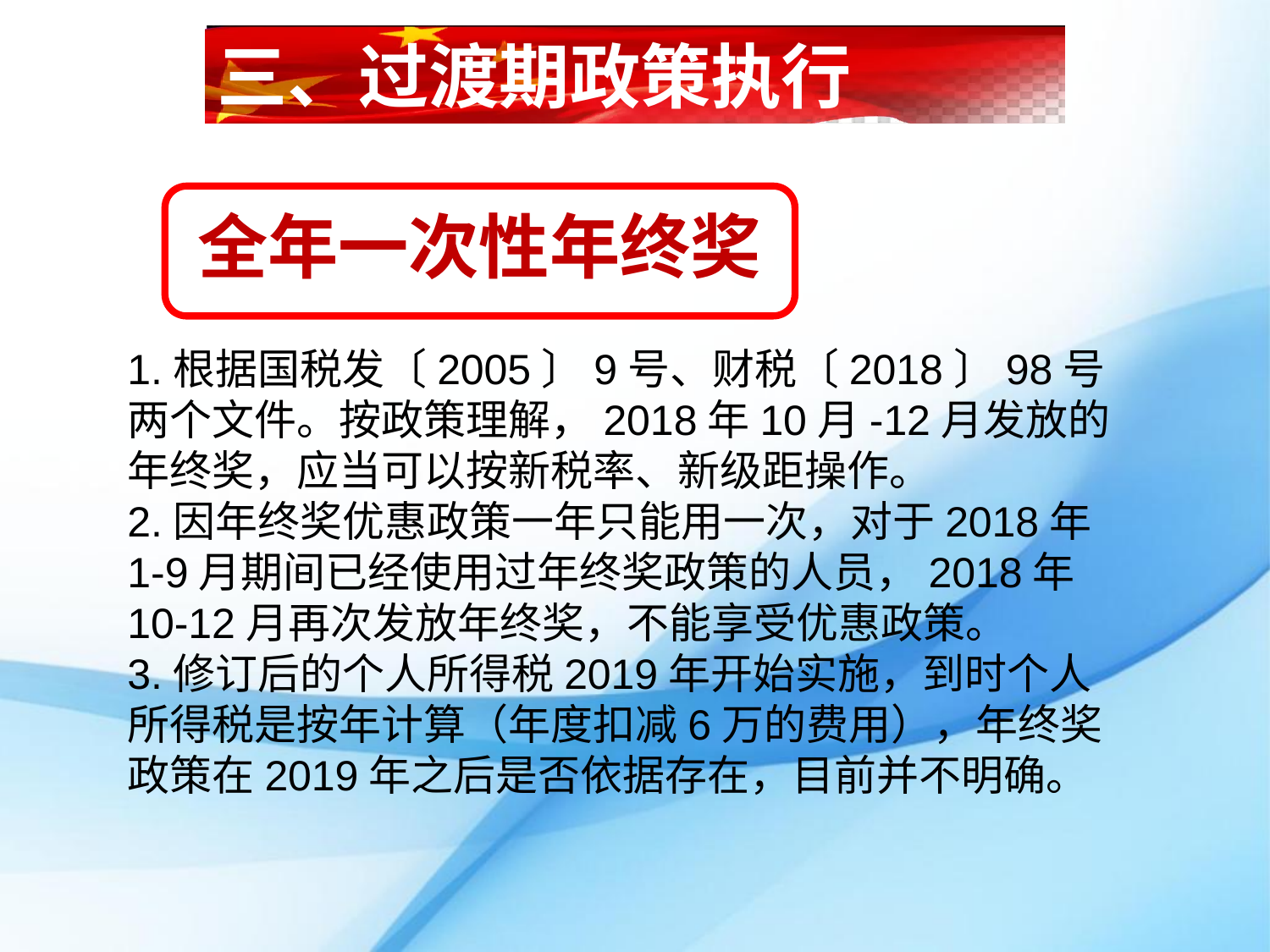

三、过渡期政策执行

全年一次性年终奖
1.根据国税发〔2005〕9号、财税〔2018〕98号两个文件。按政策理解，2018年10月-12月发放的年终奖，应当可以按新税率、新级距操作。
2.因年终奖优惠政策一年只能用一次，对于2018年1-9月期间已经使用过年终奖政策的人员，2018年10-12月再次发放年终奖，不能享受优惠政策。
3.修订后的个人所得税2019年开始实施，到时个人所得税是按年计算（年度扣减6万的费用），年终奖政策在2019年之后是否依据存在，目前并不明确。